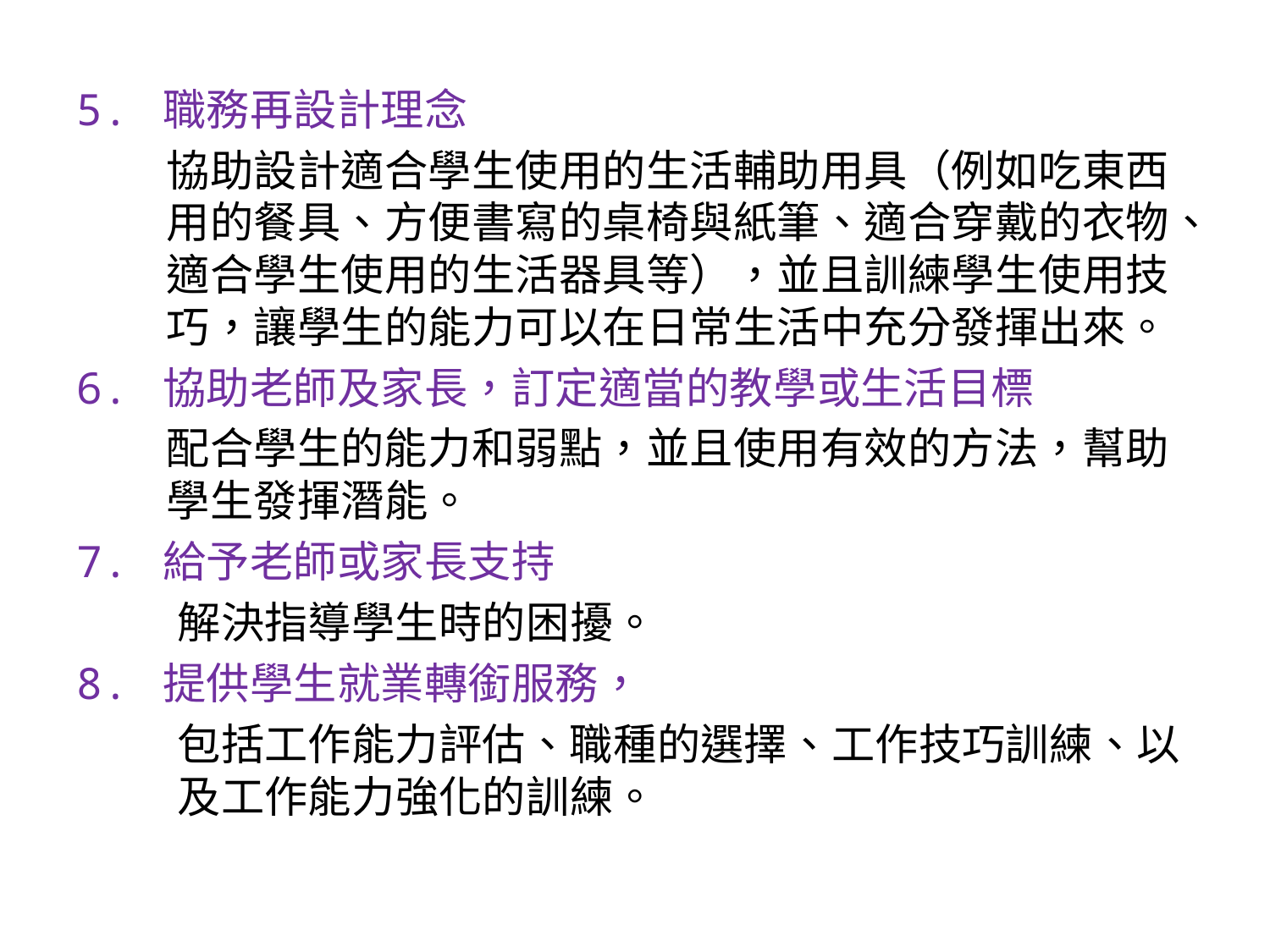

5. 職務再設計理念
	協助設計適合學生使用的生活輔助用具（例如吃東西用的餐具、方便書寫的桌椅與紙筆、適合穿戴的衣物、適合學生使用的生活器具等），並且訓練學生使用技巧，讓學生的能力可以在日常生活中充分發揮出來。
6. 協助老師及家長，訂定適當的教學或生活目標
	配合學生的能力和弱點，並且使用有效的方法，幫助學生發揮潛能。
7. 給予老師或家長支持
	解決指導學生時的困擾。
8. 提供學生就業轉銜服務，
	包括工作能力評估、職種的選擇、工作技巧訓練、以及工作能力強化的訓練。